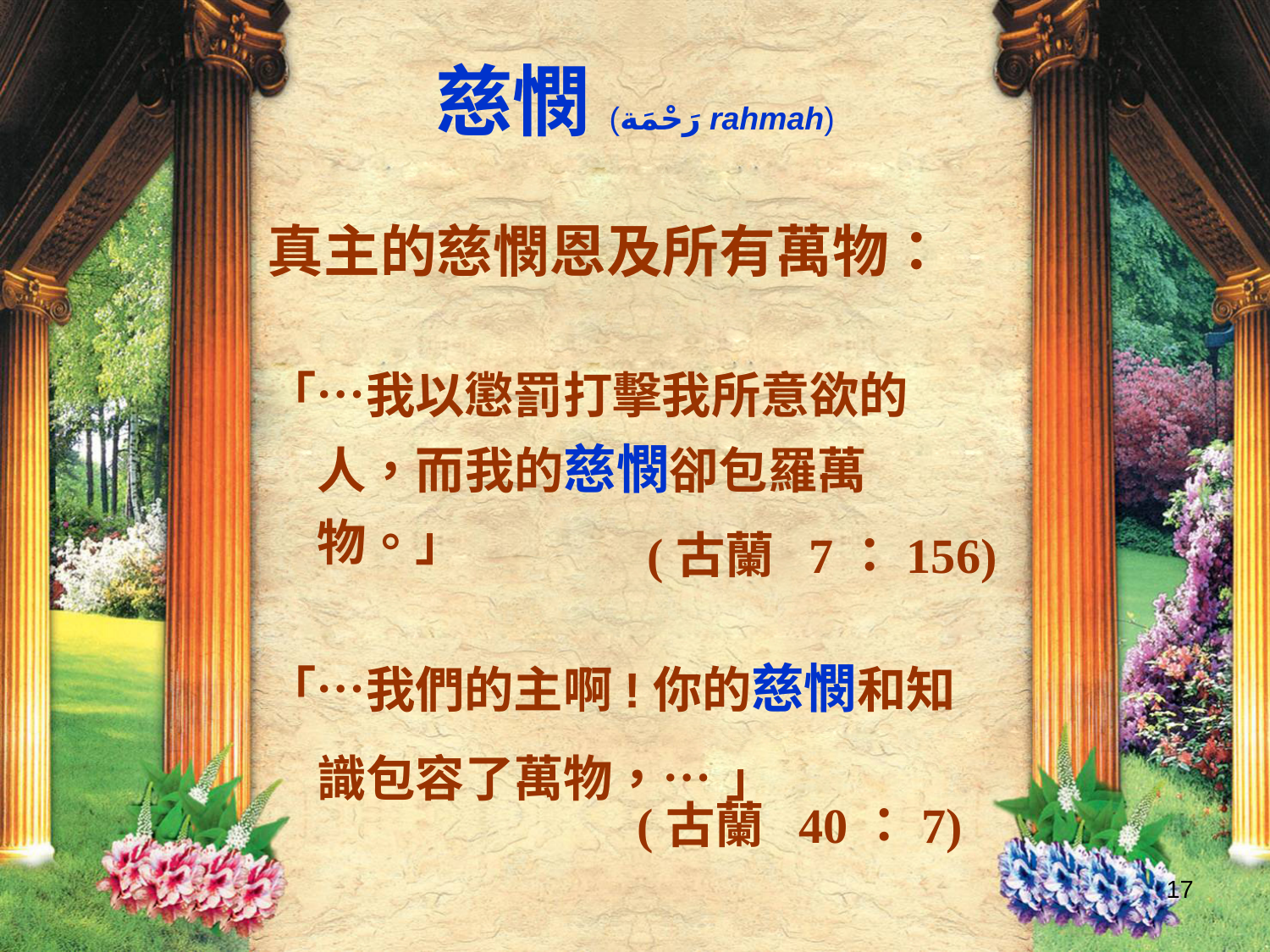

慈憫(رَحْمَة rahmah)
真主的慈憫恩及所有萬物：
「…我以懲罰打擊我所意欲的人，而我的慈憫卻包羅萬物。」
(古蘭  7：156)
「…我們的主啊!你的慈憫和知識包容了萬物，… 」
(古蘭  40：7)

17